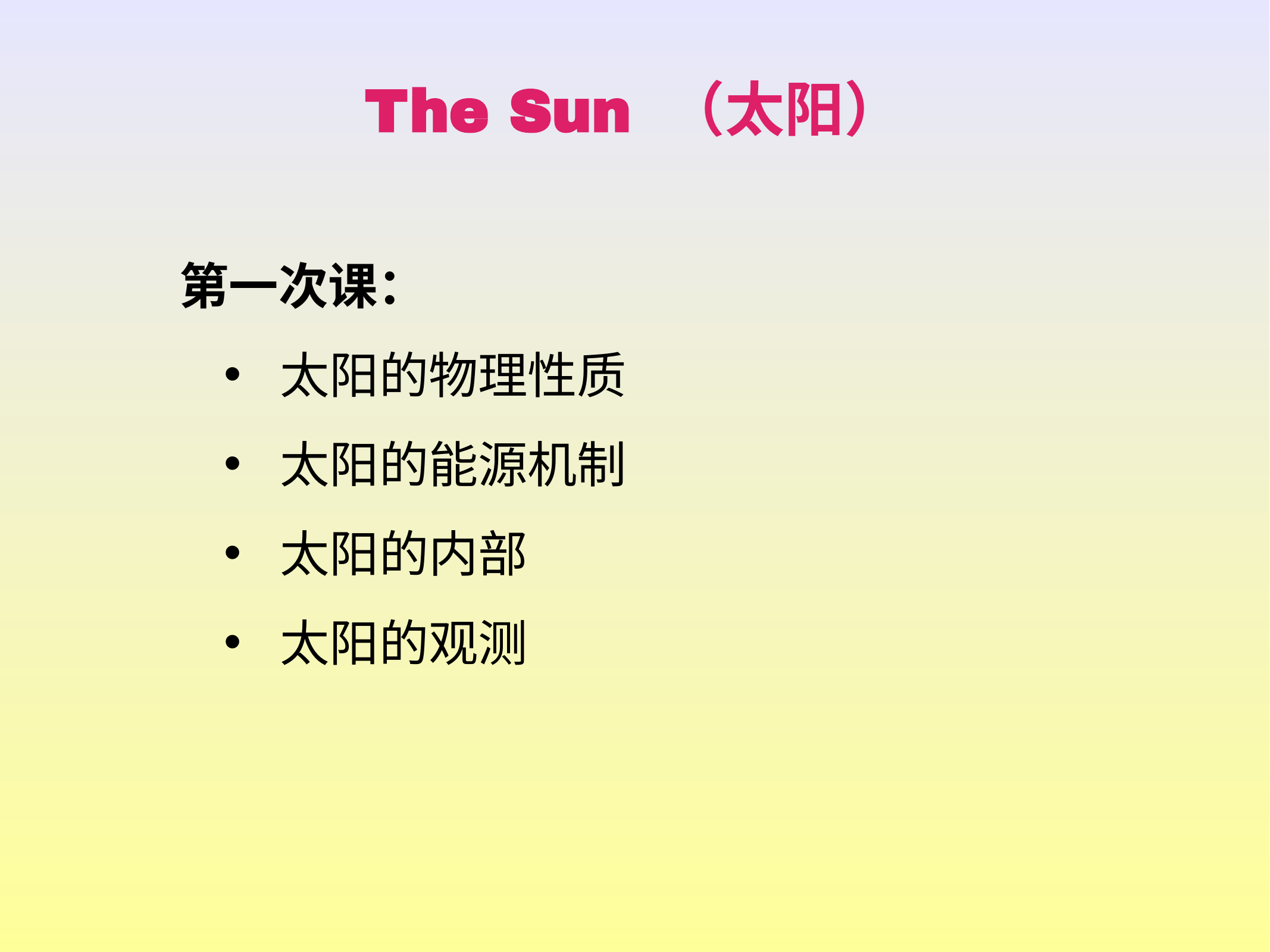

The Sun （太阳）
第一次课：
太阳的物理性质
太阳的能源机制
太阳的内部
太阳的观测